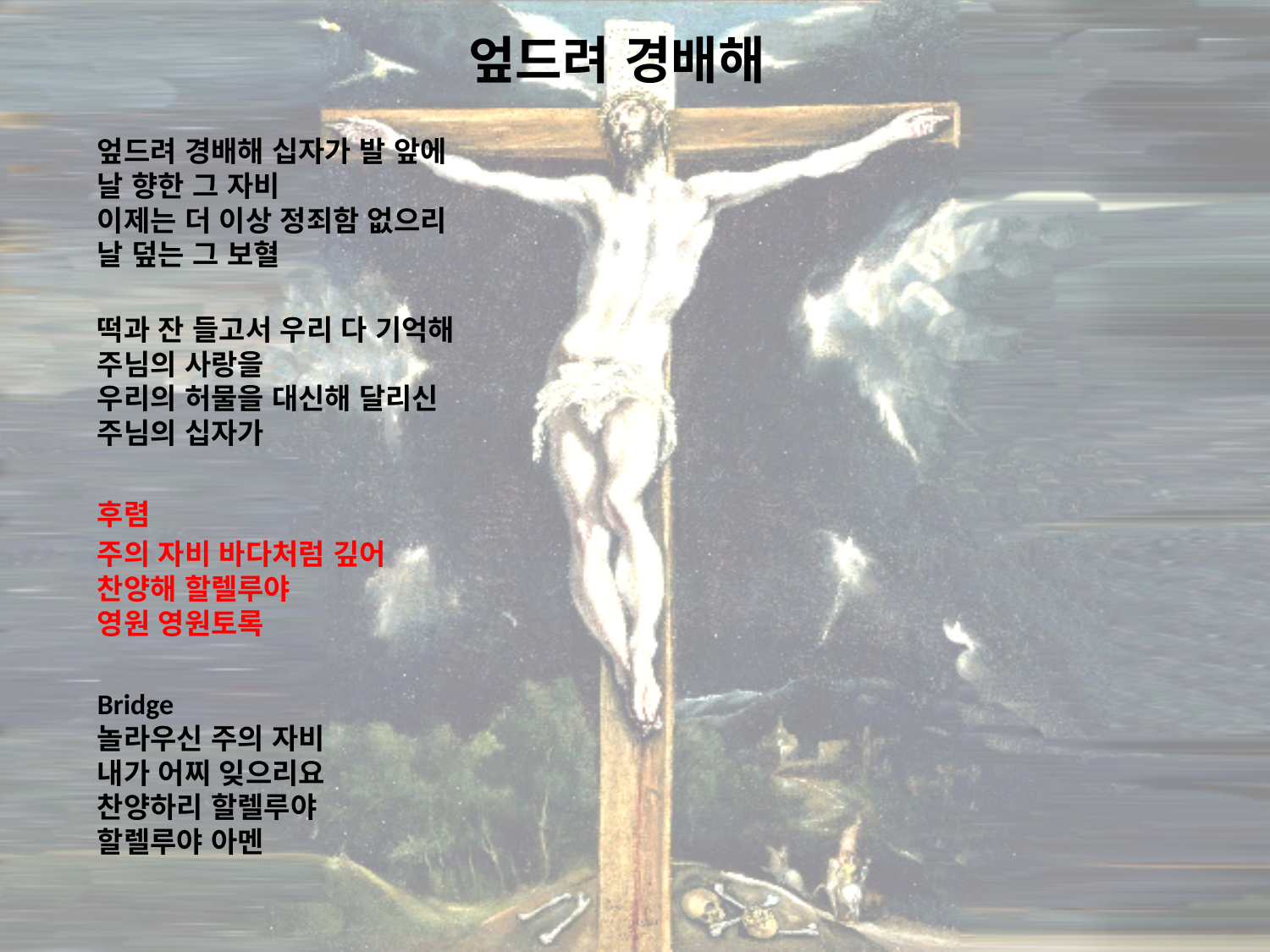

# 엎드려 경배해
엎드려 경배해 십자가 발 앞에
날 향한 그 자비
이제는 더 이상 정죄함 없으리
날 덮는 그 보혈
떡과 잔 들고서 우리 다 기억해
주님의 사랑을
우리의 허물을 대신해 달리신
주님의 십자가

후렴
주의 자비 바다처럼 깊어
찬양해 할렐루야
영원 영원토록
​
Bridge
놀라우신 주의 자비
내가 어찌 잊으리요
찬양하리 할렐루야
할렐루야 아멘